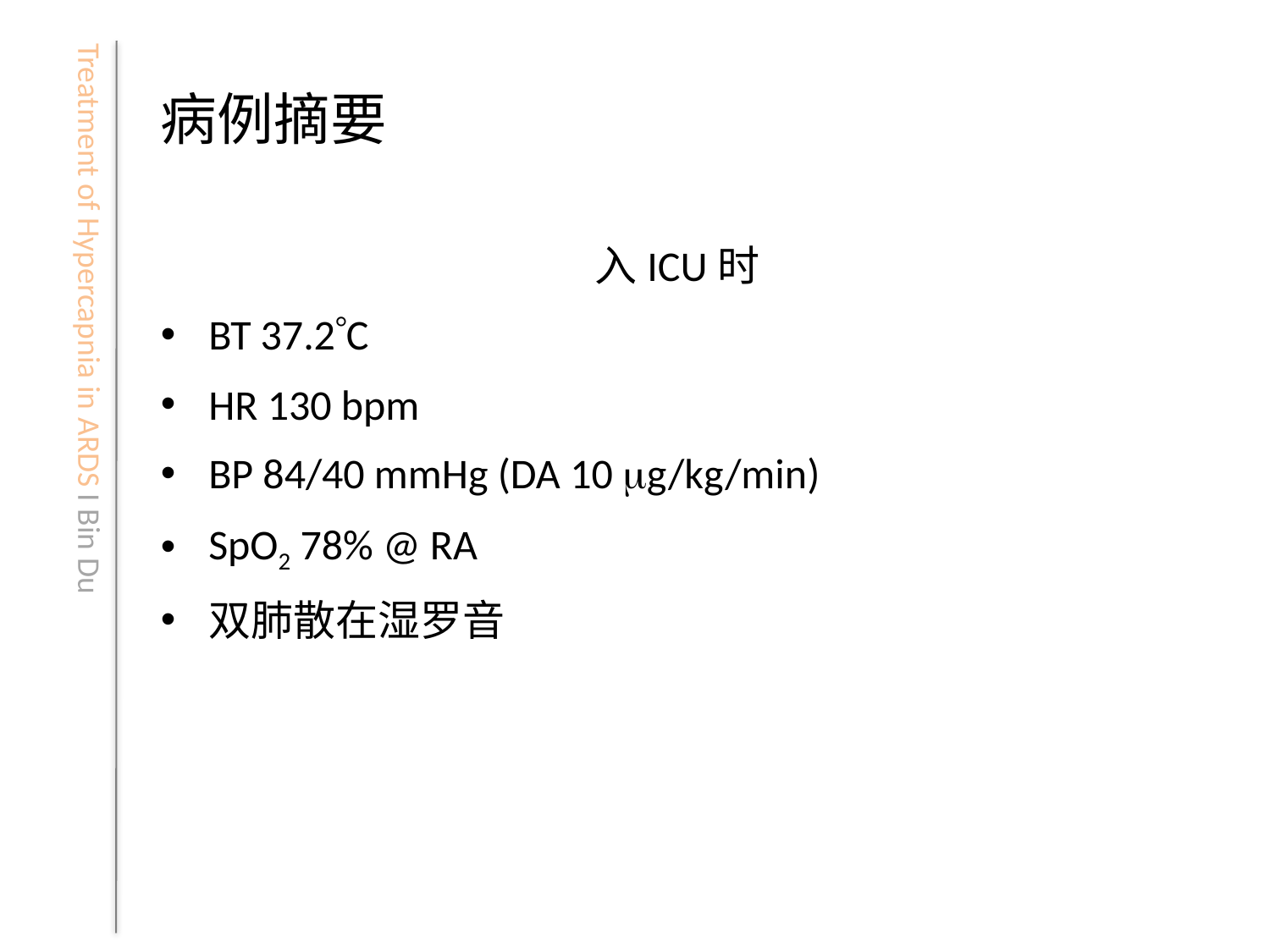

# 病例摘要
入ICU时
BT 37.2°C
HR 130 bpm
BP 84/40 mmHg (DA 10 μg/kg/min)
SpO2 78% @ RA
双肺散在湿罗音